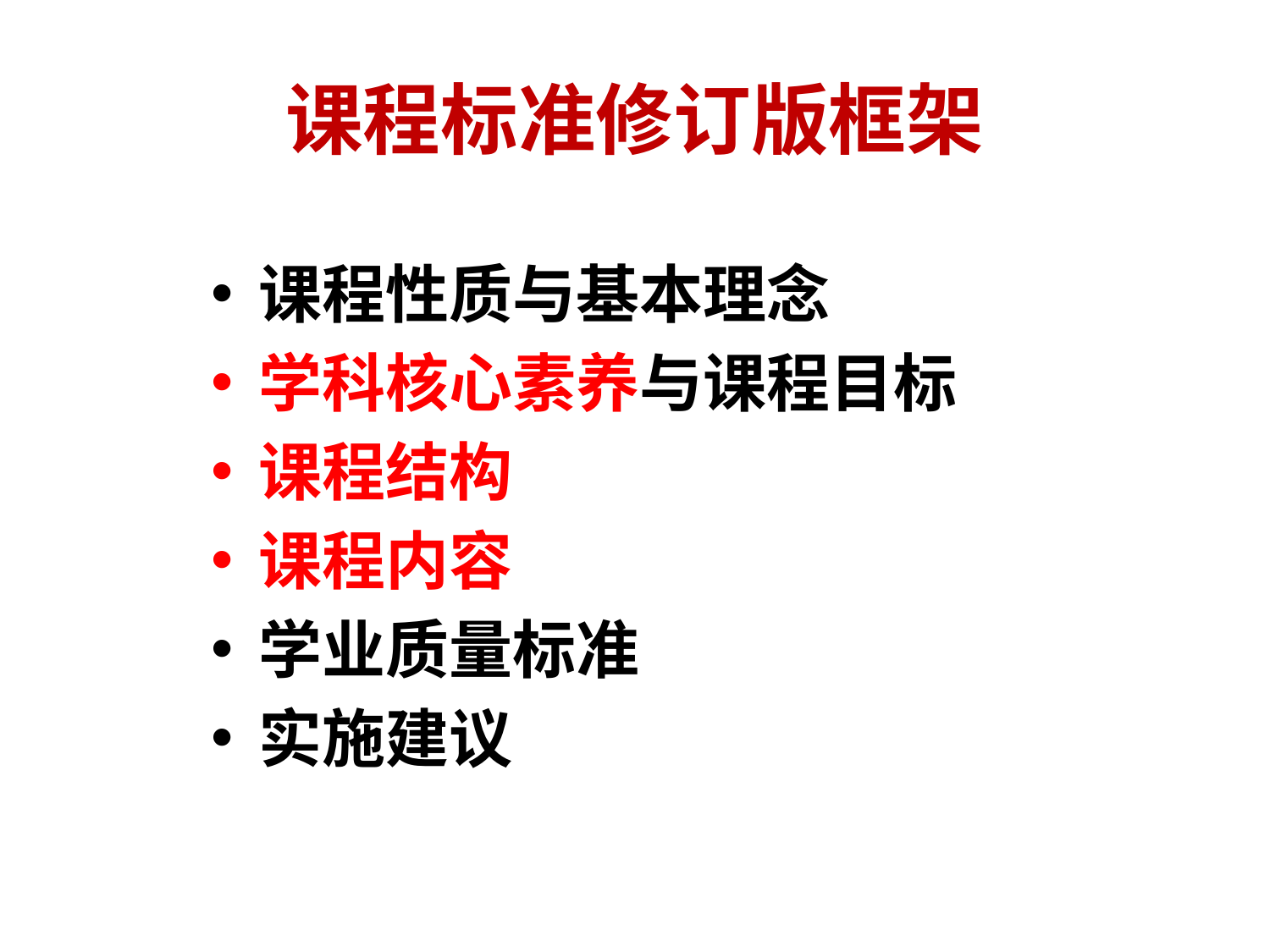

# 课程标准修订版框架
课程性质与基本理念
学科核心素养与课程目标
课程结构
课程内容
学业质量标准
实施建议